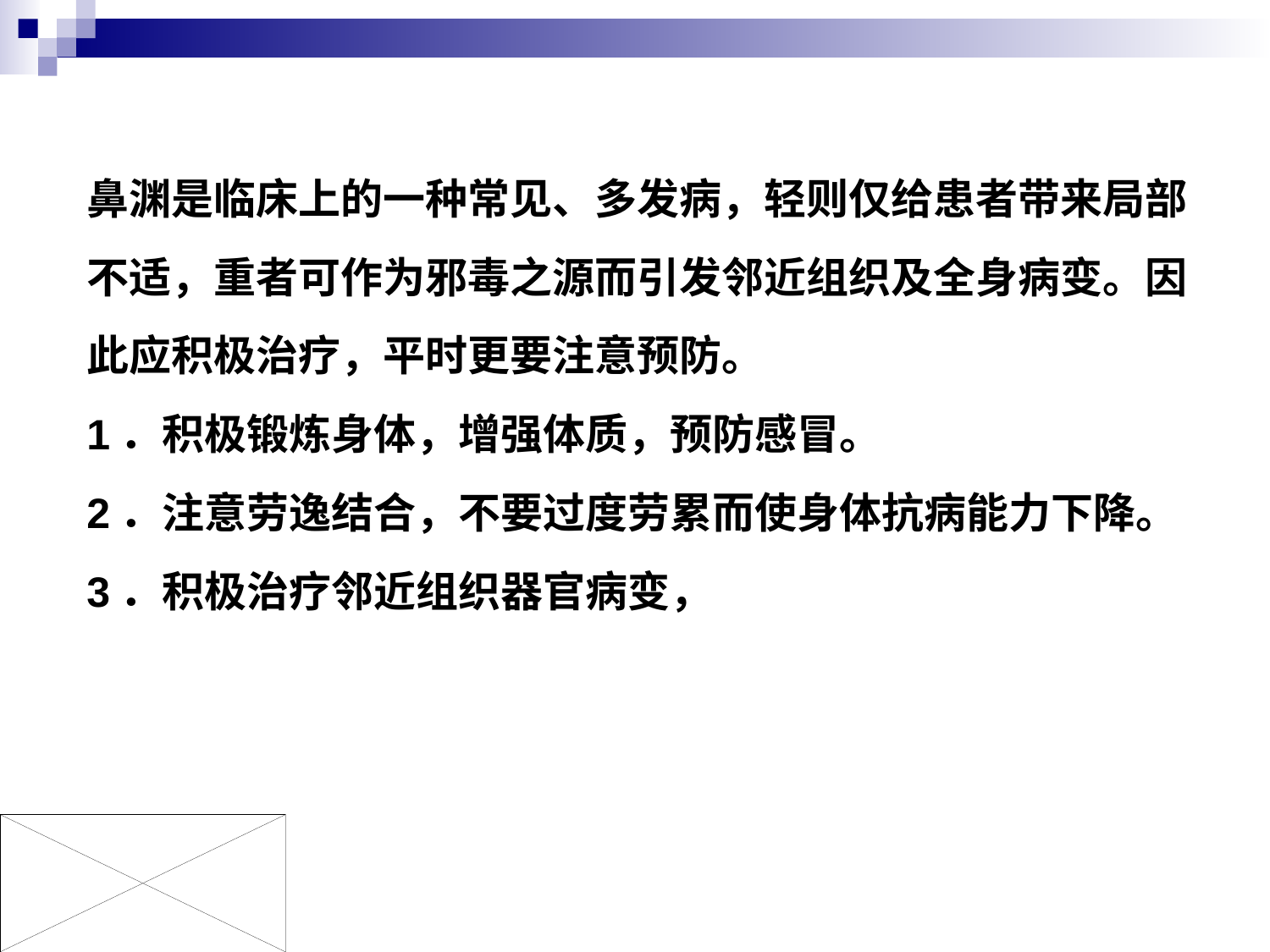

鼻渊是临床上的一种常见、多发病，轻则仅给患者带来局部不适，重者可作为邪毒之源而引发邻近组织及全身病变。因此应积极治疗，平时更要注意预防。
1．积极锻炼身体，增强体质，预防感冒。
2．注意劳逸结合，不要过度劳累而使身体抗病能力下降。
3．积极治疗邻近组织器官病变，